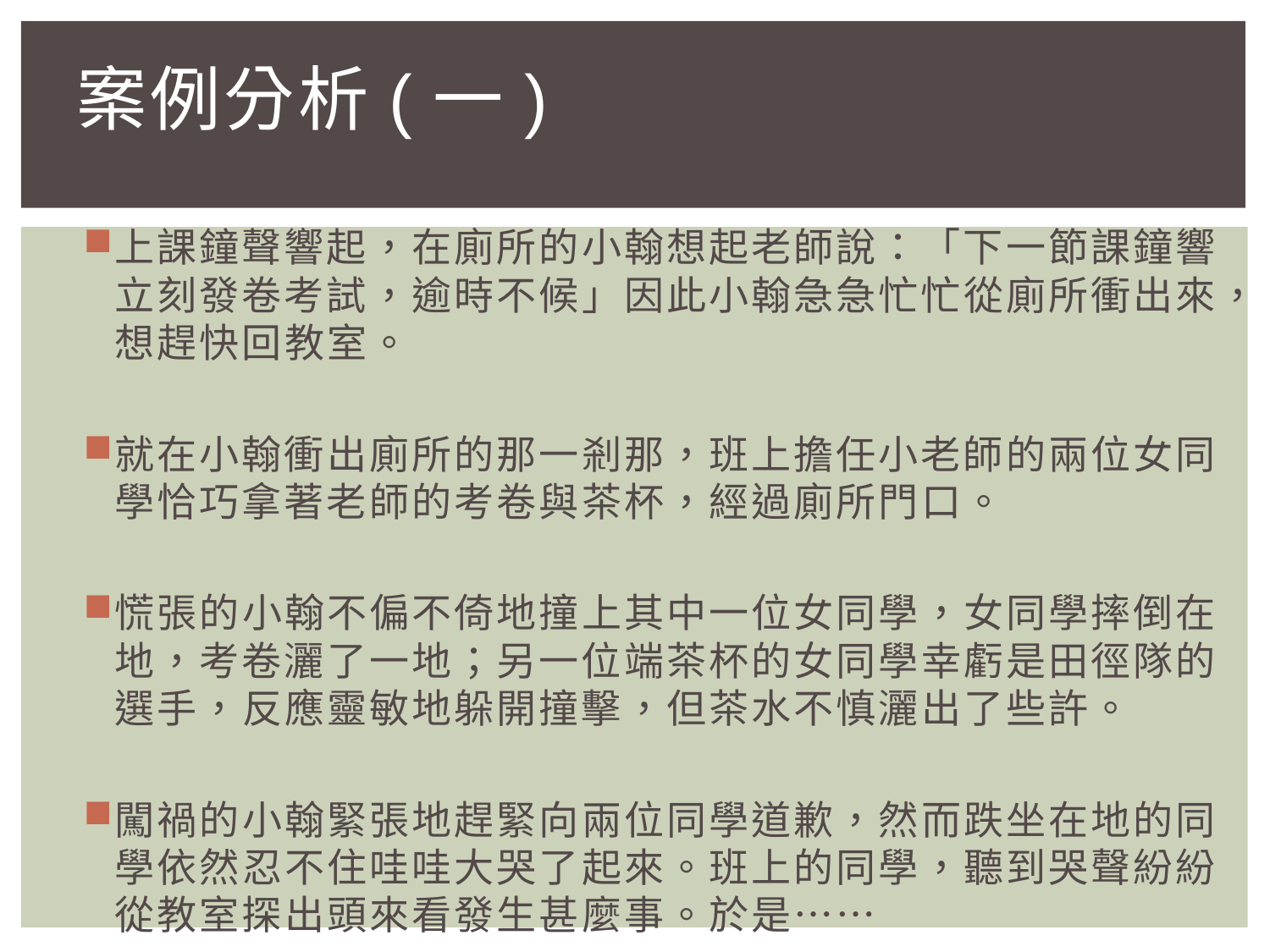

# 案例分析(一)
上課鐘聲響起，在廁所的小翰想起老師說：「下一節課鐘響立刻發卷考試，逾時不候」因此小翰急急忙忙從廁所衝出來，想趕快回教室。

就在小翰衝出廁所的那一剎那，班上擔任小老師的兩位女同學恰巧拿著老師的考卷與茶杯，經過廁所門口。

慌張的小翰不偏不倚地撞上其中一位女同學，女同學摔倒在地，考卷灑了一地；另一位端茶杯的女同學幸虧是田徑隊的選手，反應靈敏地躲開撞擊，但茶水不慎灑出了些許。

闖禍的小翰緊張地趕緊向兩位同學道歉，然而跌坐在地的同學依然忍不住哇哇大哭了起來。班上的同學，聽到哭聲紛紛從教室探出頭來看發生甚麼事。於是……